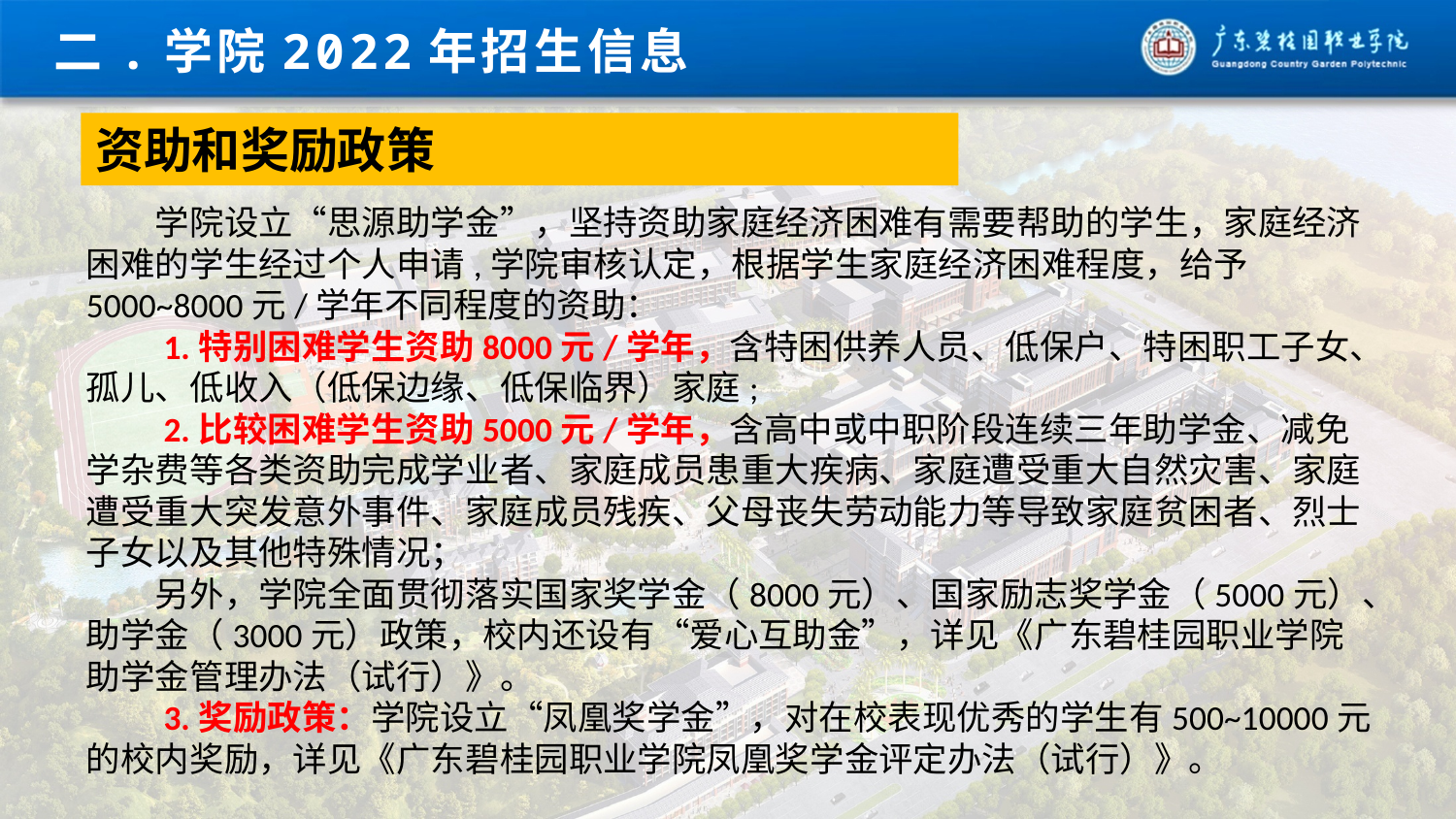

二.学院2022年招生信息
资助和奖励政策
　　学院设立“思源助学金”，坚持资助家庭经济困难有需要帮助的学生，家庭经济困难的学生经过个人申请,学院审核认定，根据学生家庭经济困难程度，给予5000~8000元/学年不同程度的资助：
　　1.特别困难学生资助8000元/学年，含特困供养人员、低保户、特困职工子女、孤儿、低收入（低保边缘、低保临界）家庭;
　　2.比较困难学生资助5000元/学年，含高中或中职阶段连续三年助学金、减免学杂费等各类资助完成学业者、家庭成员患重大疾病、家庭遭受重大自然灾害、家庭遭受重大突发意外事件、家庭成员残疾、父母丧失劳动能力等导致家庭贫困者、烈士子女以及其他特殊情况；
　　另外，学院全面贯彻落实国家奖学金（8000元）、国家励志奖学金（5000元）、助学金（3000元）政策，校内还设有“爱心互助金”，详见《广东碧桂园职业学院助学金管理办法（试行）》。
　　3.奖励政策：学院设立“凤凰奖学金”，对在校表现优秀的学生有500~10000元的校内奖励，详见《广东碧桂园职业学院凤凰奖学金评定办法（试行）》。